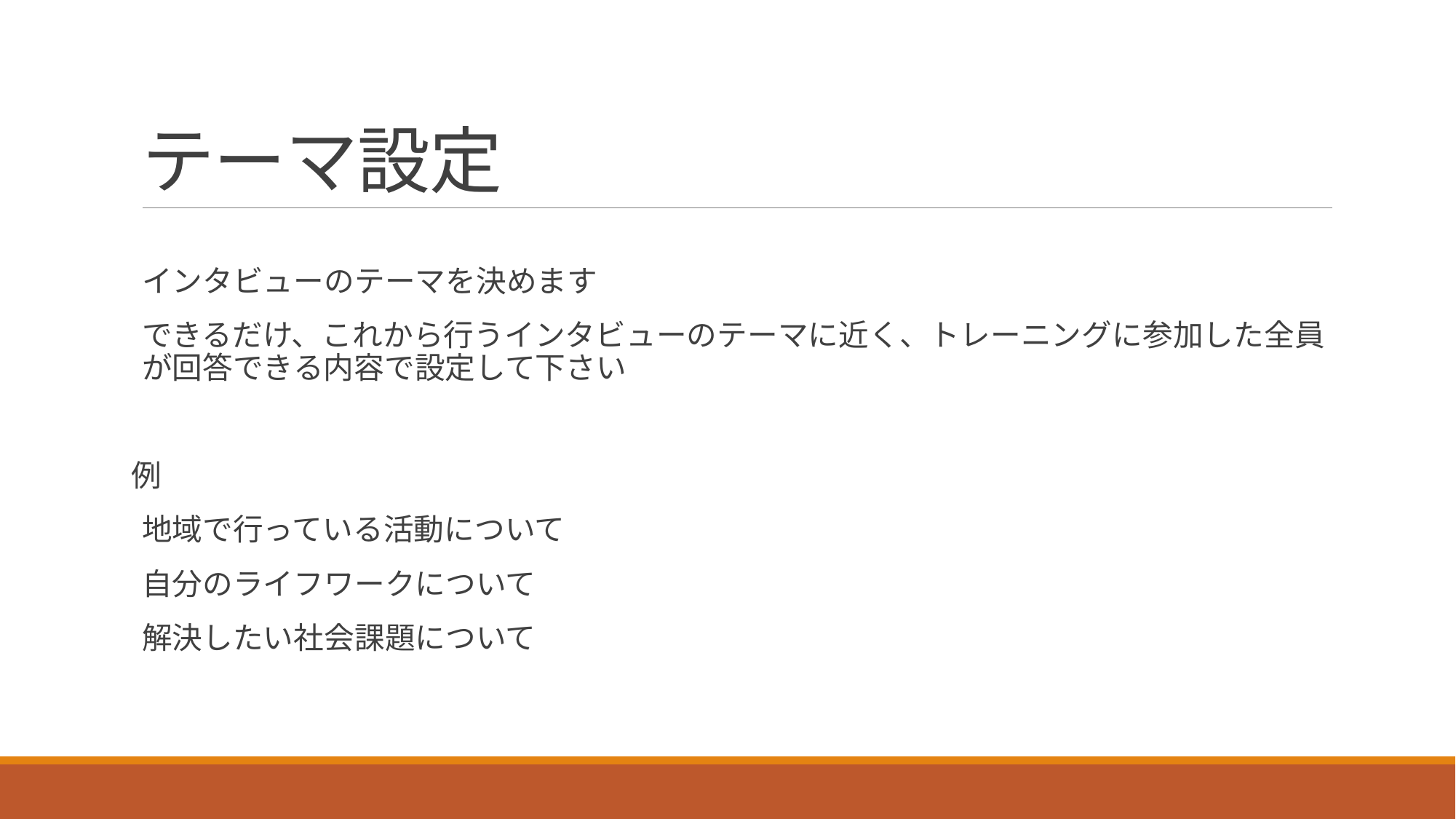

# テーマ設定
インタビューのテーマを決めます
できるだけ、これから行うインタビューのテーマに近く、トレーニングに参加した全員が回答できる内容で設定して下さい

例
地域で行っている活動について
自分のライフワークについて
解決したい社会課題について